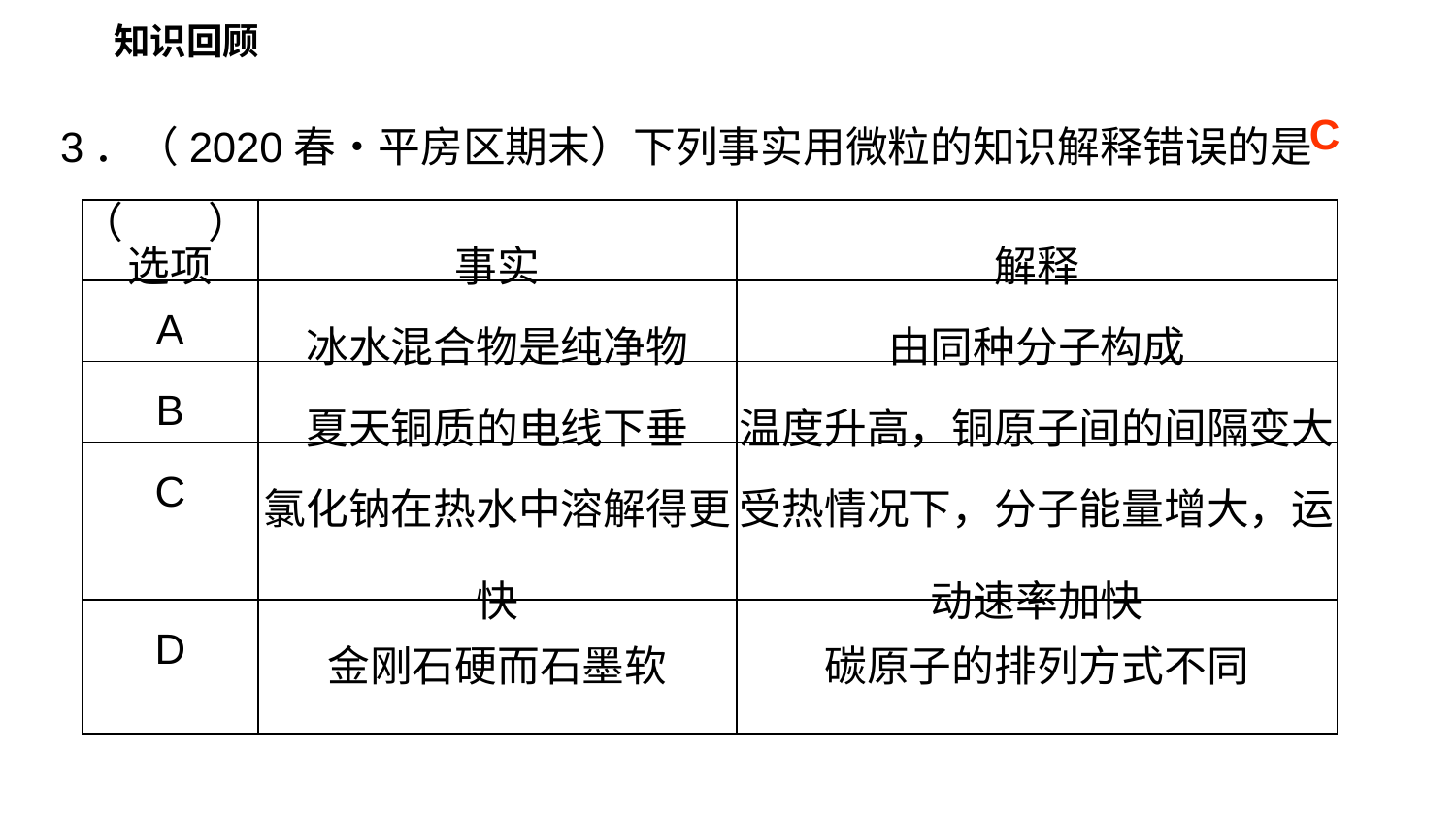

知识回顾
3．（2020春•平房区期末）下列事实用微粒的知识解释错误的是（　　）
C
| 选项 | 事实 | 解释 |
| --- | --- | --- |
| A | 冰水混合物是纯净物 | 由同种分子构成 |
| B | 夏天铜质的电线下垂 | 温度升高，铜原子间的间隔变大 |
| C | 氯化钠在热水中溶解得更快 | 受热情况下，分子能量增大，运动速率加快 |
| D | 金刚石硬而石墨软 | 碳原子的排列方式不同 |